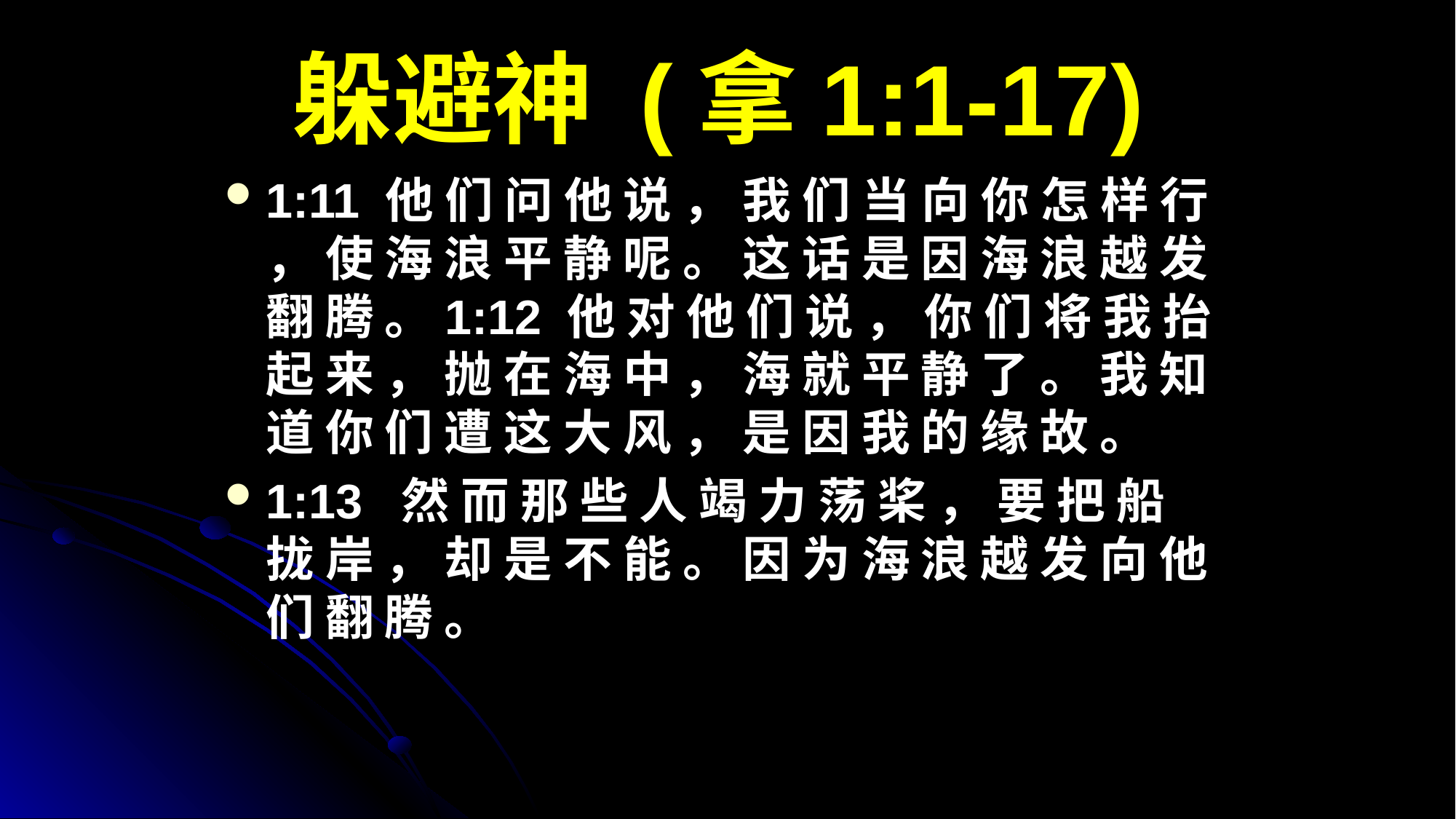

# 躲避神 (拿1:1-17)
1:11 他 们 问 他 说 ， 我 们 当 向 你 怎 样 行 ， 使 海 浪 平 静 呢 。 这 话 是 因 海 浪 越 发 翻 腾 。1:12 他 对 他 们 说 ， 你 们 将 我 抬 起 来 ， 抛 在 海 中 ， 海 就 平 静 了 。 我 知 道 你 们 遭 这 大 风 ， 是 因 我 的 缘 故 。
1:13  然 而 那 些 人 竭 力 荡 桨 ， 要 把 船 拢 岸 ， 却 是 不 能 。 因 为 海 浪 越 发 向 他 们 翻 腾 。